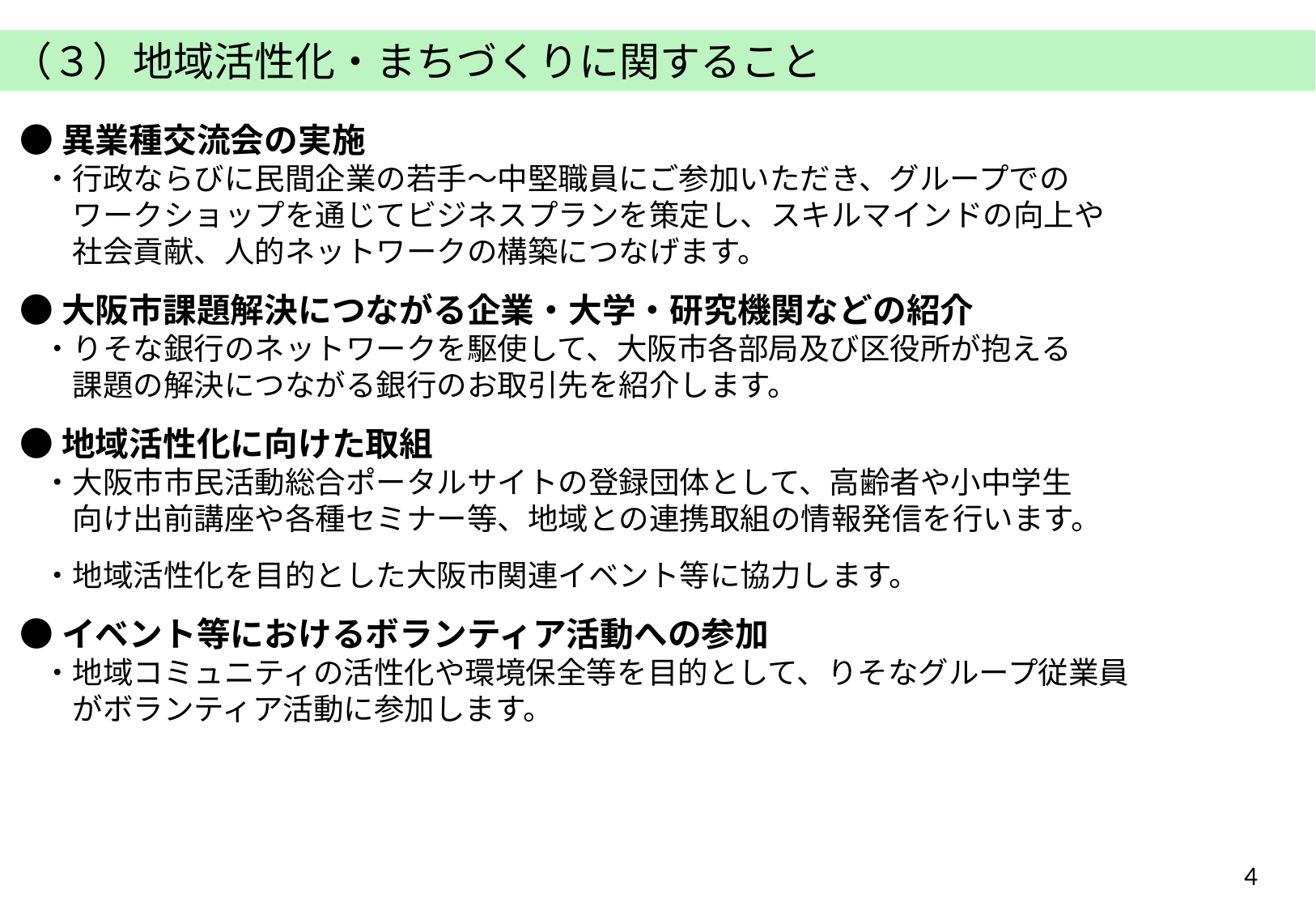

（３）地域活性化・まちづくりに関すること

 ●異業種交流会の実施
　・行政ならびに民間企業の若手～中堅職員にご参加いただき、グループでの
　　ワークショップを通じてビジネスプランを策定し、スキルマインドの向上や
　　社会貢献、人的ネットワークの構築につなげます。

 ●大阪市課題解決につながる企業・大学・研究機関などの紹介
　・りそな銀行のネットワークを駆使して、大阪市各部局及び区役所が抱える
　　課題の解決につながる銀行のお取引先を紹介します。

 ●地域活性化に向けた取組
　・大阪市市民活動総合ポータルサイトの登録団体として、高齢者や小中学生
　　向け出前講座や各種セミナー等、地域との連携取組の情報発信を行います。

　・地域活性化を目的とした大阪市関連イベント等に協力します。

 ●イベント等におけるボランティア活動への参加
　・地域コミュニティの活性化や環境保全等を目的として、りそなグループ従業員
　　がボランティア活動に参加します。

4